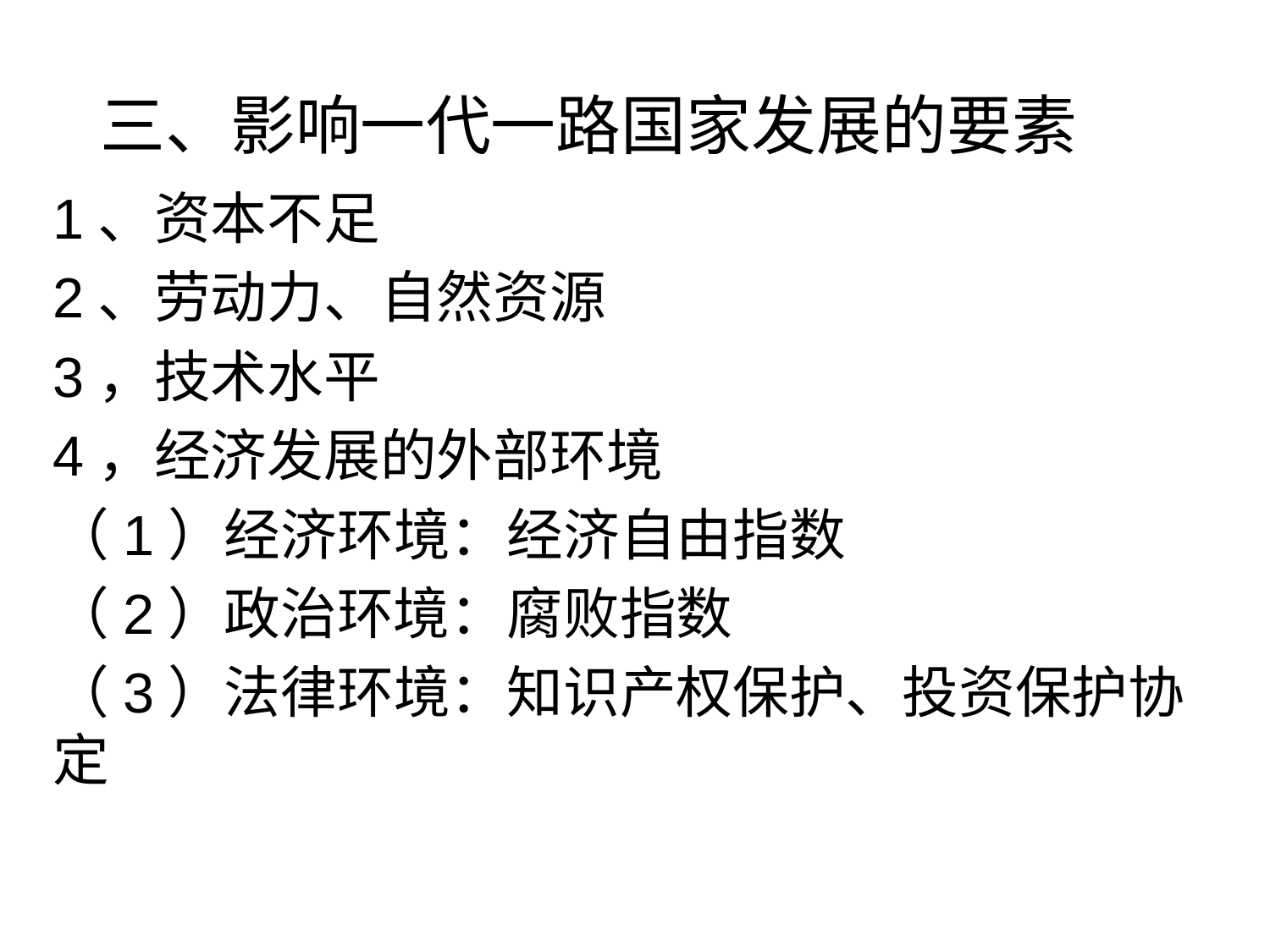

# 三、影响一代一路国家发展的要素
1、资本不足
2、劳动力、自然资源
3，技术水平
4，经济发展的外部环境
（1）经济环境：经济自由指数
（2）政治环境：腐败指数
（3）法律环境：知识产权保护、投资保护协定